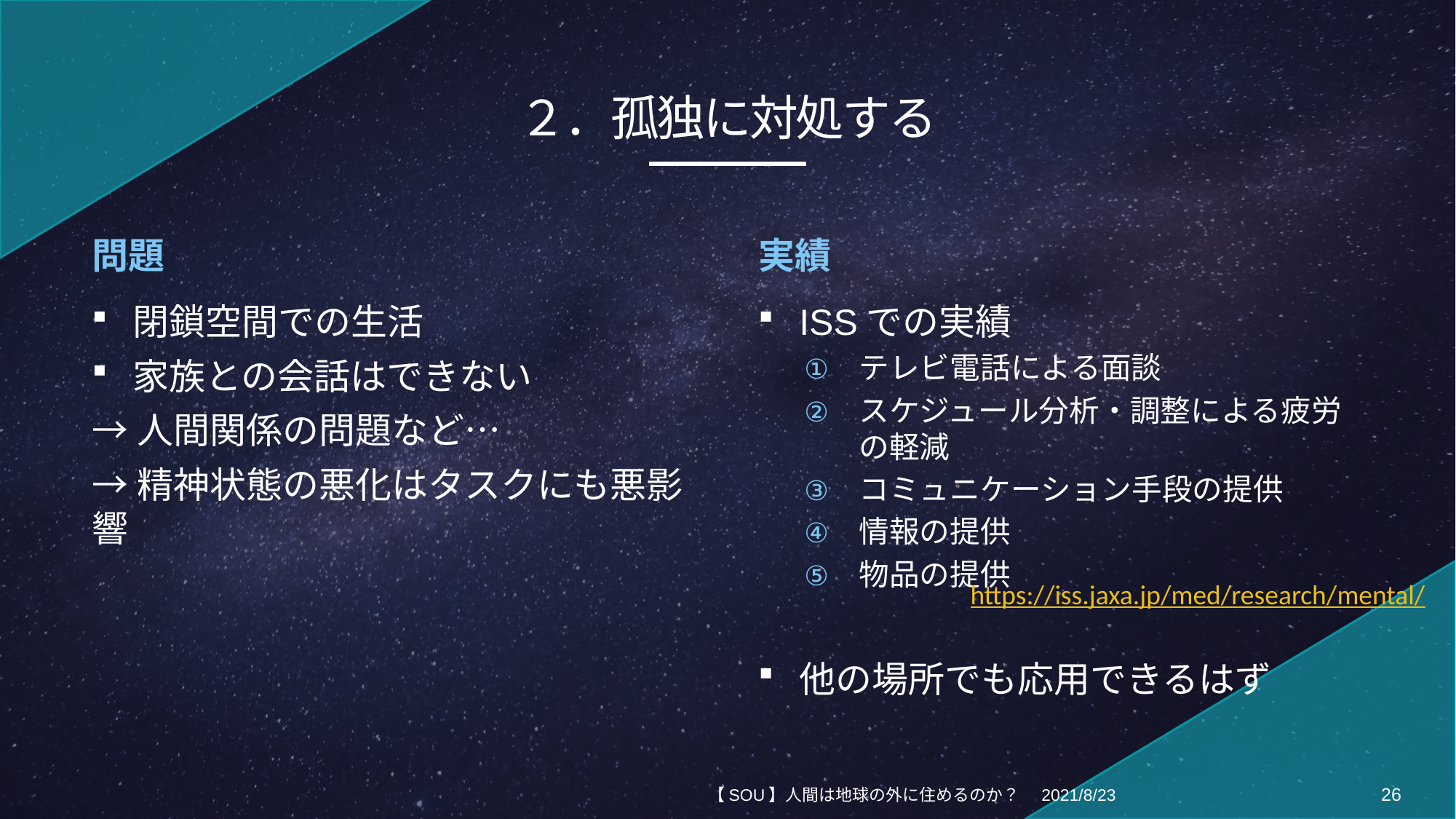

# ２．孤独に対処する
問題
実績
閉鎖空間での生活
家族との会話はできない
→人間関係の問題など…
→精神状態の悪化はタスクにも悪影響
ISSでの実績
テレビ電話による面談
スケジュール分析・調整による疲労の軽減
コミュニケーション手段の提供
情報の提供
物品の提供

他の場所でも応用できるはず

https://iss.jaxa.jp/med/research/mental/
【SOU】人間は地球の外に住めるのか？
2021/8/23
26